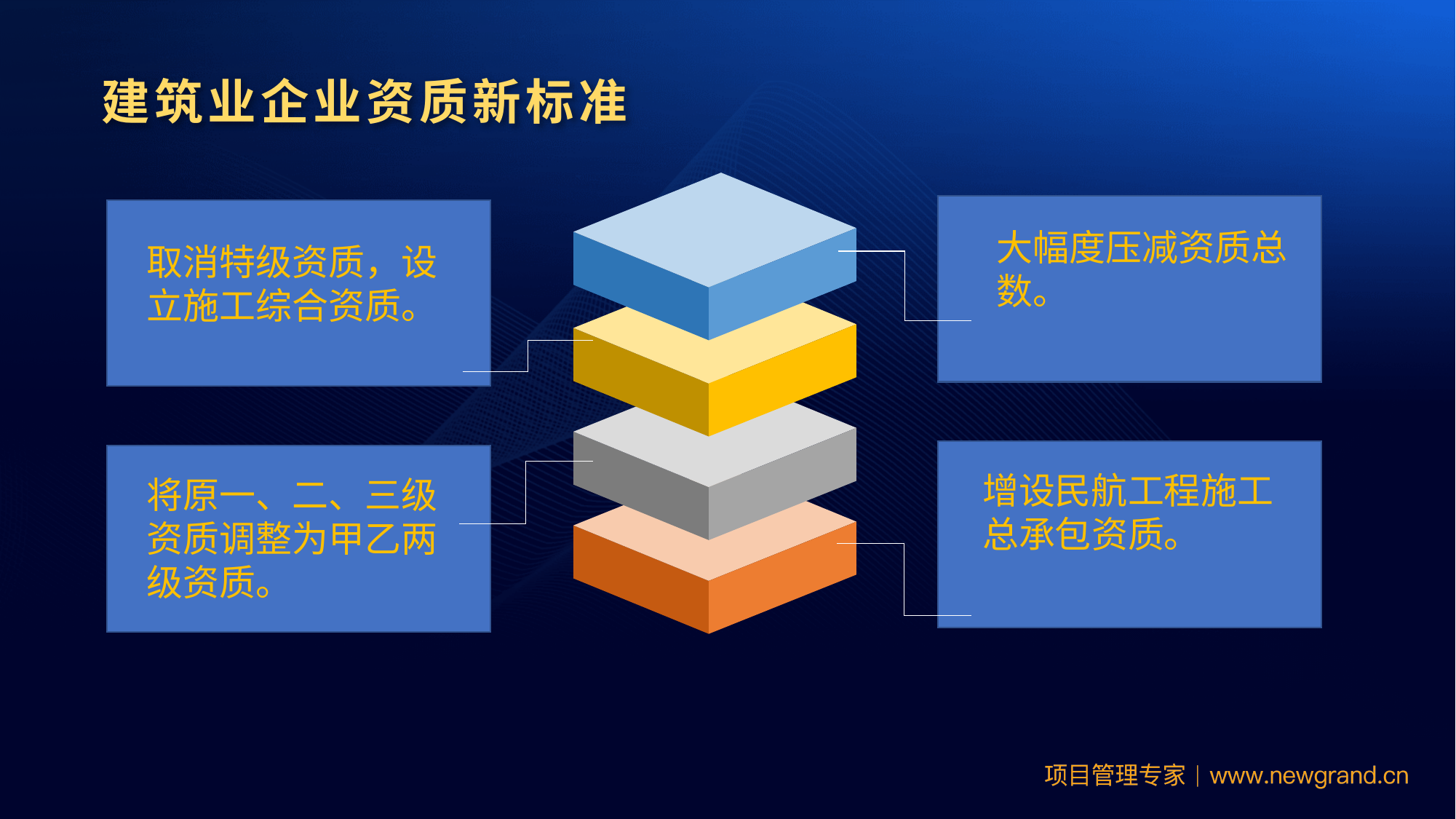

建筑业企业资质新标准

大幅度压减资质总数。
取消特级资质，设立施工综合资质。

增设民航工程施工总承包资质。
将原一、二、三级资质调整为甲乙两级资质。